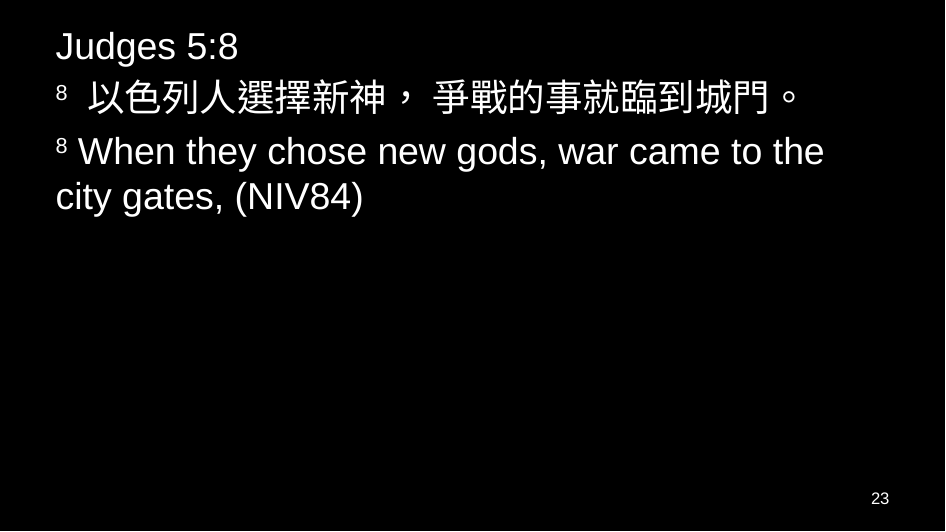

Judges 5:8
8 以色列人選擇新神， 爭戰的事就臨到城門。
8 When they chose new gods, war came to the city gates, (NIV84)

23